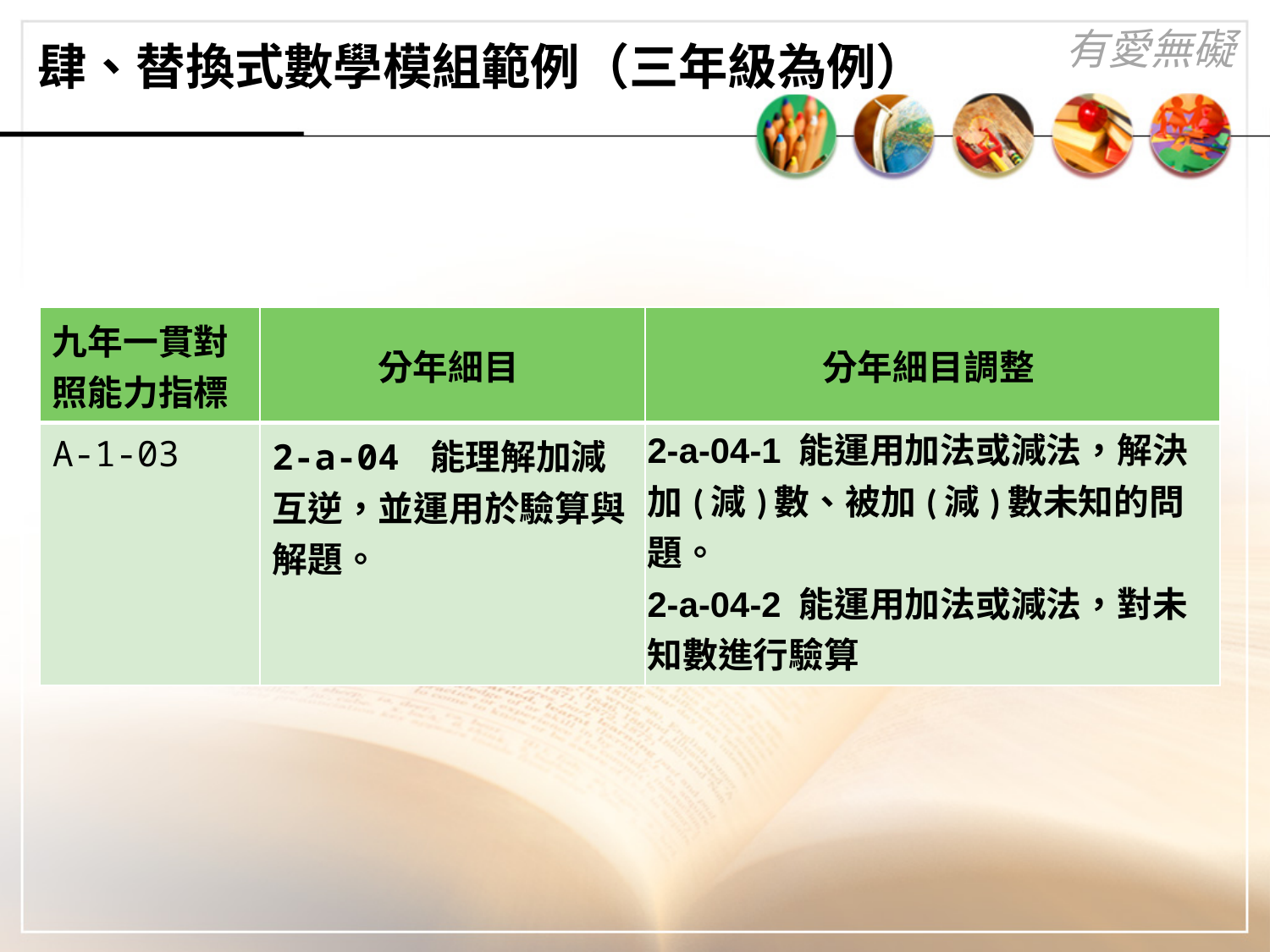

# 肆、替換式數學模組範例（三年級為例）
| 九年一貫對照能力指標 | 分年細目 | 分年細目調整 |
| --- | --- | --- |
| A-1-03 | 2-a-04 能理解加減互逆，並運用於驗算與解題。 | 2-a-04-1 能運用加法或減法，解決加(減)數、被加(減)數未知的問題。 2-a-04-2 能運用加法或減法，對未知數進行驗算 |